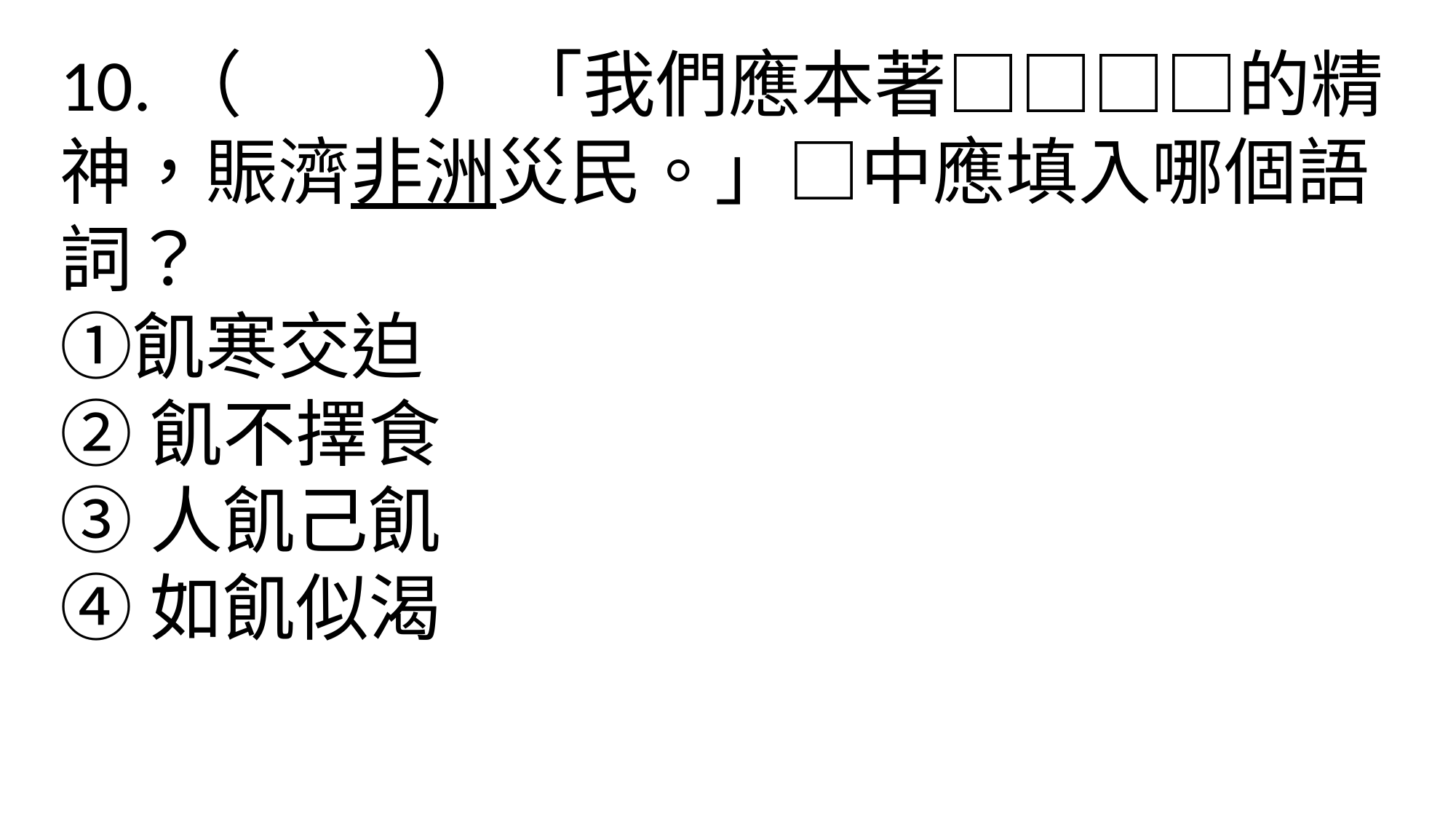

10.（           ） 「我們應本著□□□□的精神，賑濟非洲災民。」□中應填入哪個語詞？　
①飢寒交迫
②飢不擇食
③人飢己飢
④如飢似渴